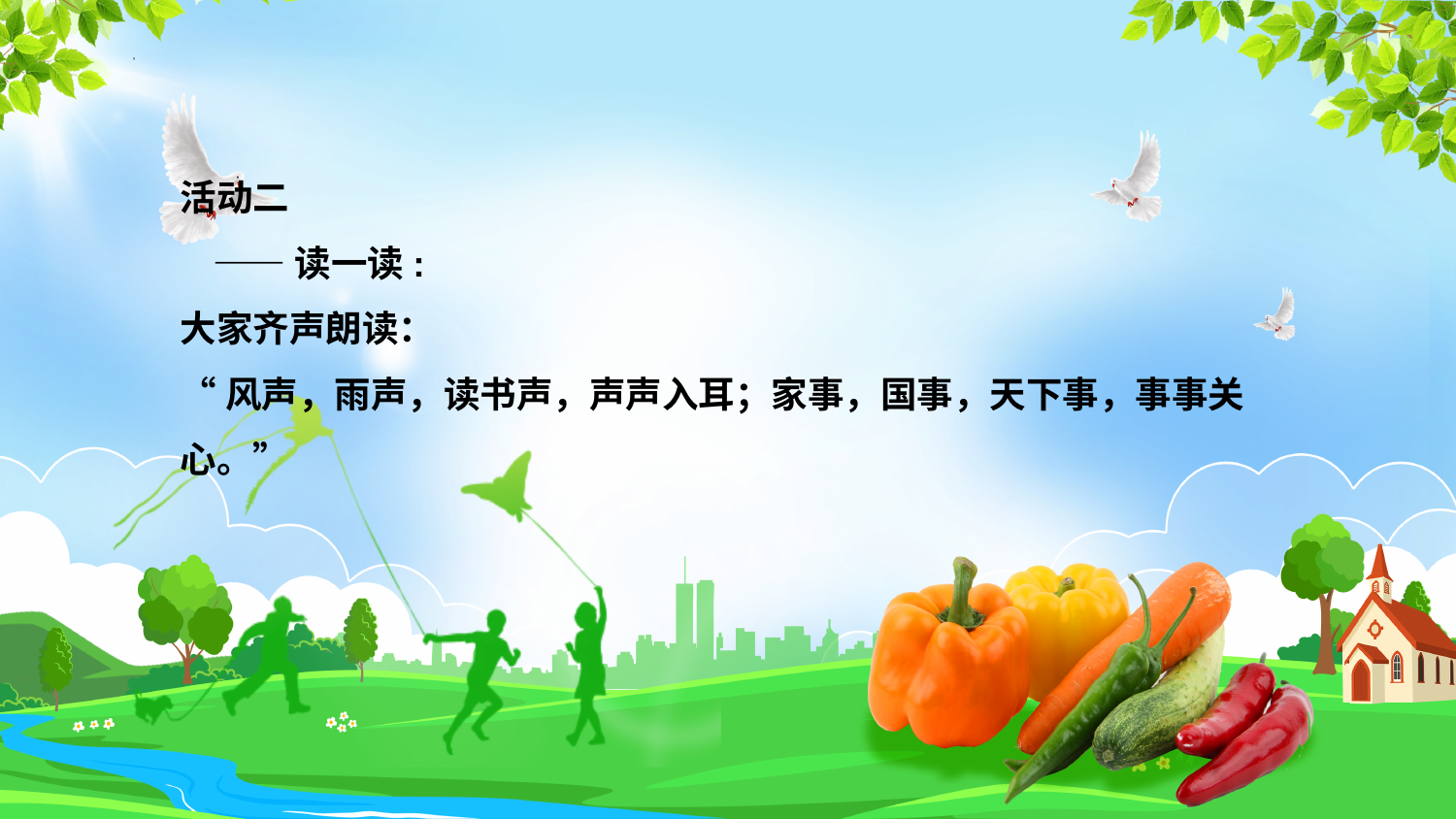

活动二
    ——读一读:
大家齐声朗读：
“风声，雨声，读书声，声声入耳；家事，国事，天下事，事事关心。”